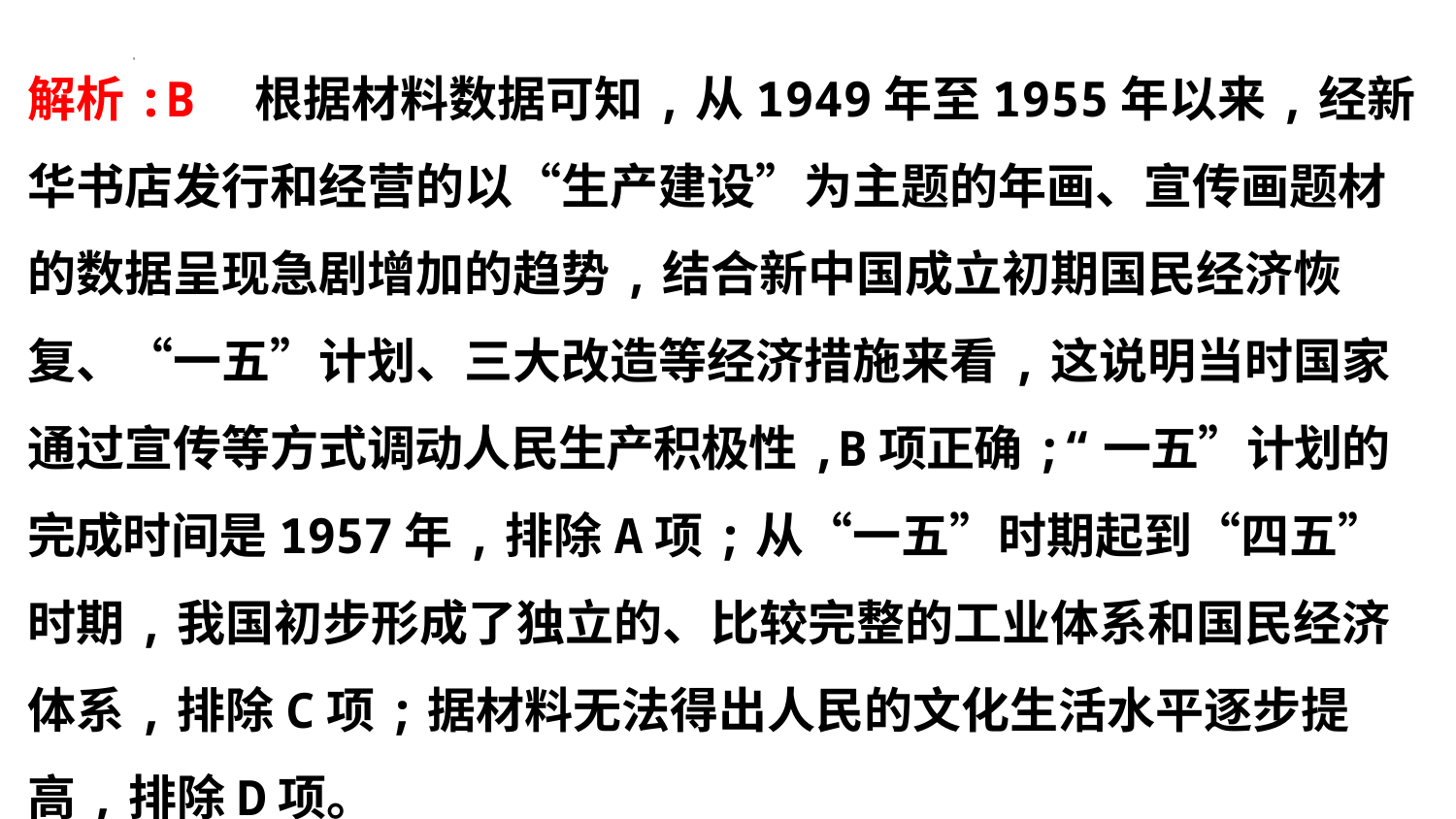

解析:B　根据材料数据可知,从1949年至1955年以来,经新华书店发行和经营的以“生产建设”为主题的年画、宣传画题材的数据呈现急剧增加的趋势,结合新中国成立初期国民经济恢复、“一五”计划、三大改造等经济措施来看,这说明当时国家通过宣传等方式调动人民生产积极性,B项正确;“一五”计划的完成时间是1957年,排除A项;从“一五”时期起到“四五”时期,我国初步形成了独立的、比较完整的工业体系和国民经济体系,排除C项;据材料无法得出人民的文化生活水平逐步提高,排除D项。